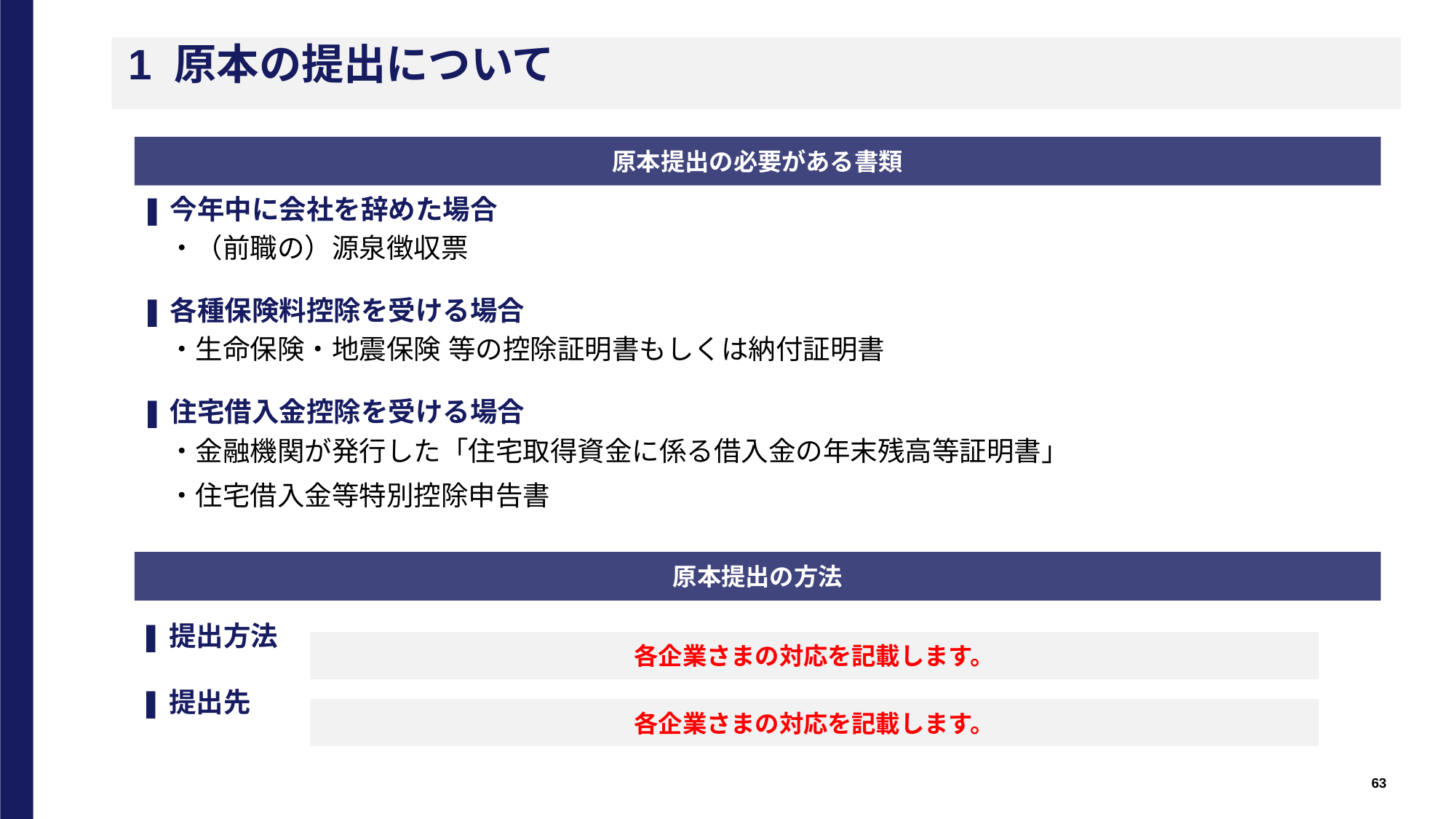

1 原本の提出について
原本提出の必要がある書類
❚今年中に会社を辞めた場合
　・（前職の）源泉徴収票
❚各種保険料控除を受ける場合
　・生命保険・地震保険 等の控除証明書もしくは納付証明書
❚住宅借入金控除を受ける場合
　・金融機関が発行した「住宅取得資金に係る借入金の年末残高等証明書」
　・住宅借入金等特別控除申告書

原本提出の方法
❚提出方法
❚提出先

各企業さまの対応を記載します。
各企業さまの対応を記載します。